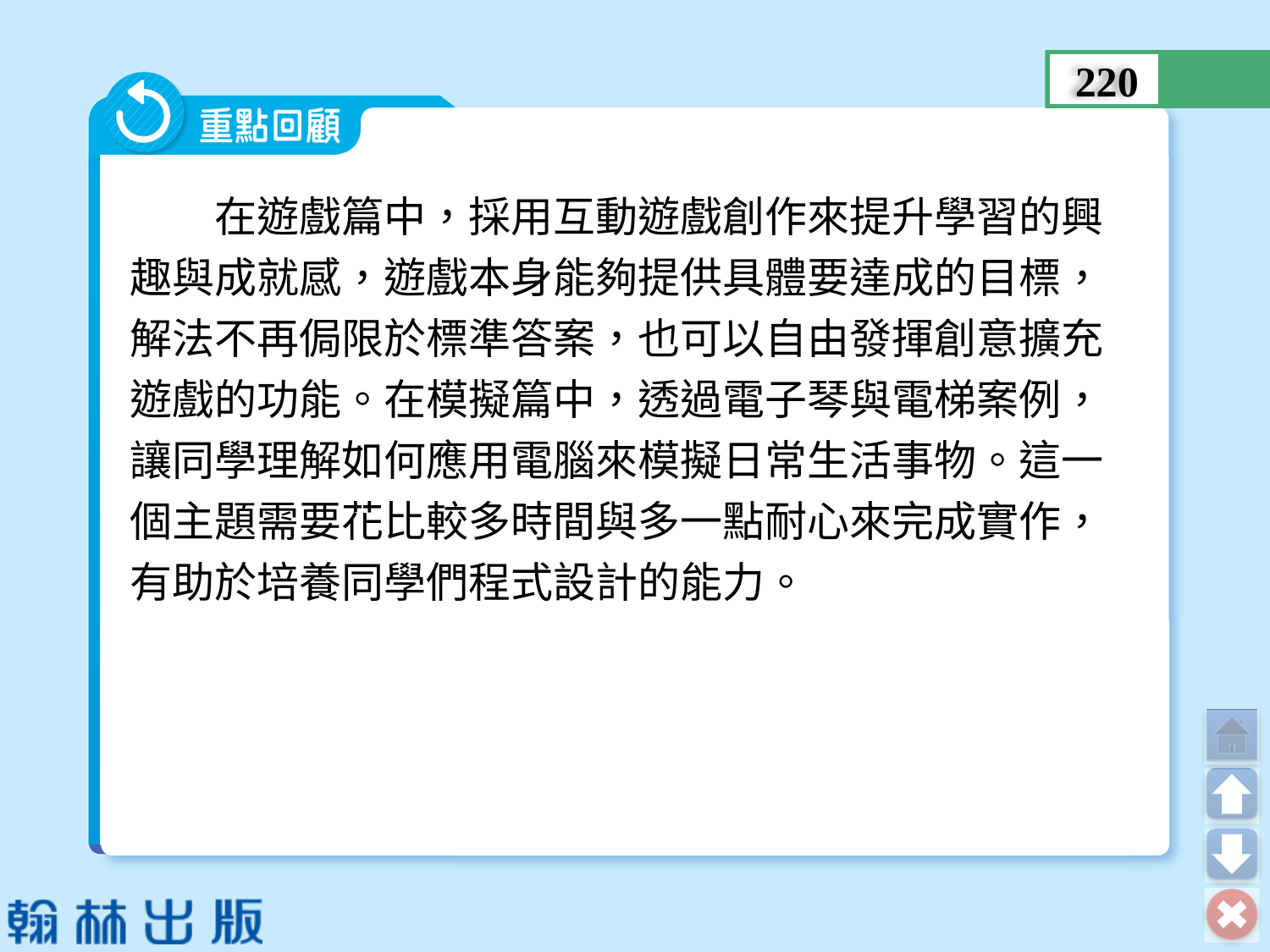

220
　　在遊戲篇中，採用互動遊戲創作來提升學習的興趣與成就感，遊戲本身能夠提供具體要達成的目標，解法不再侷限於標準答案，也可以自由發揮創意擴充遊戲的功能。在模擬篇中，透過電子琴與電梯案例，讓同學理解如何應用電腦來模擬日常生活事物。這一個主題需要花比較多時間與多一點耐心來完成實作，有助於培養同學們程式設計的能力。